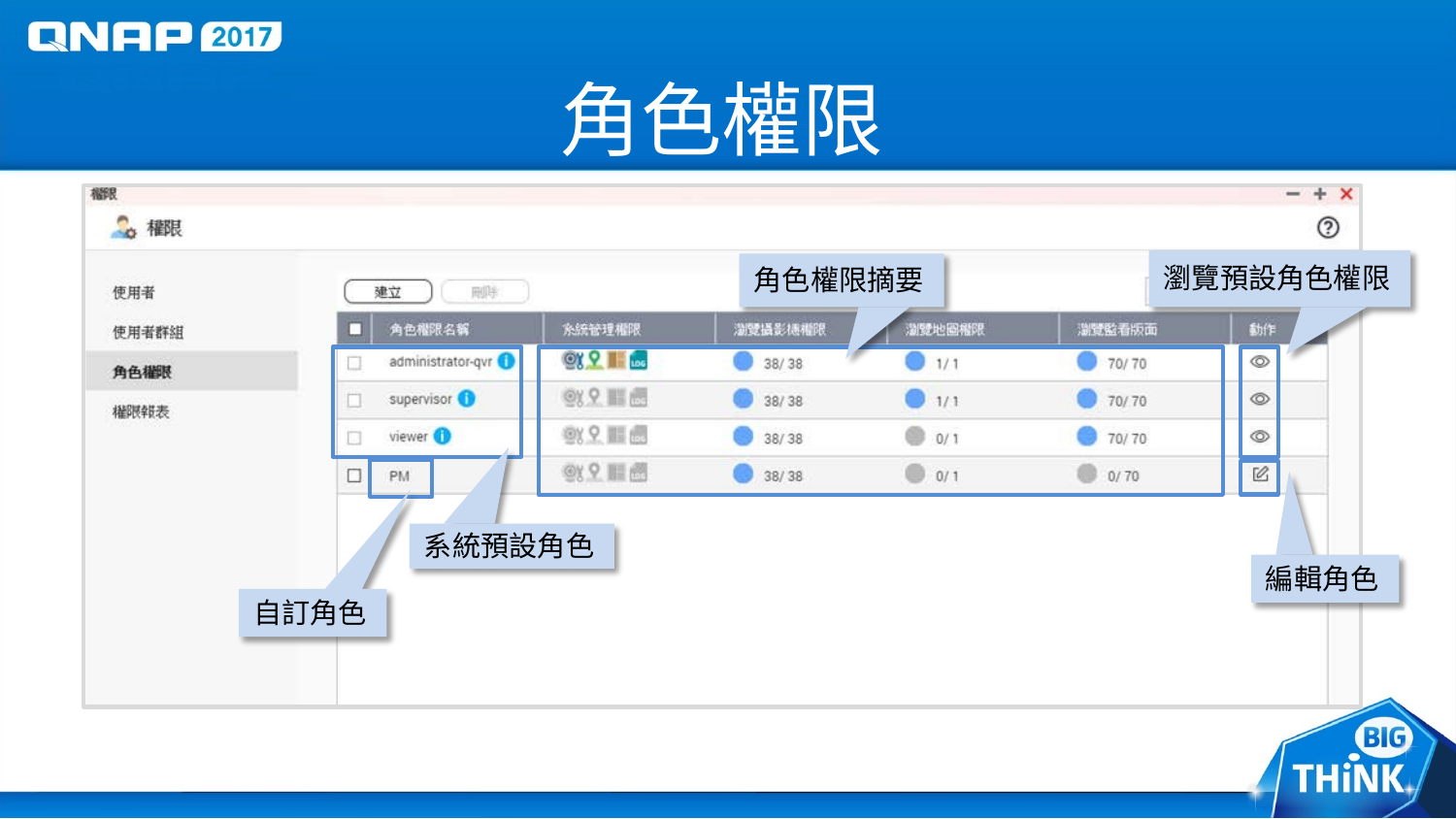

# 角色權限

瀏覽預設角色權限
角色權限摘要

系統預設角色

編輯角色

自訂角色